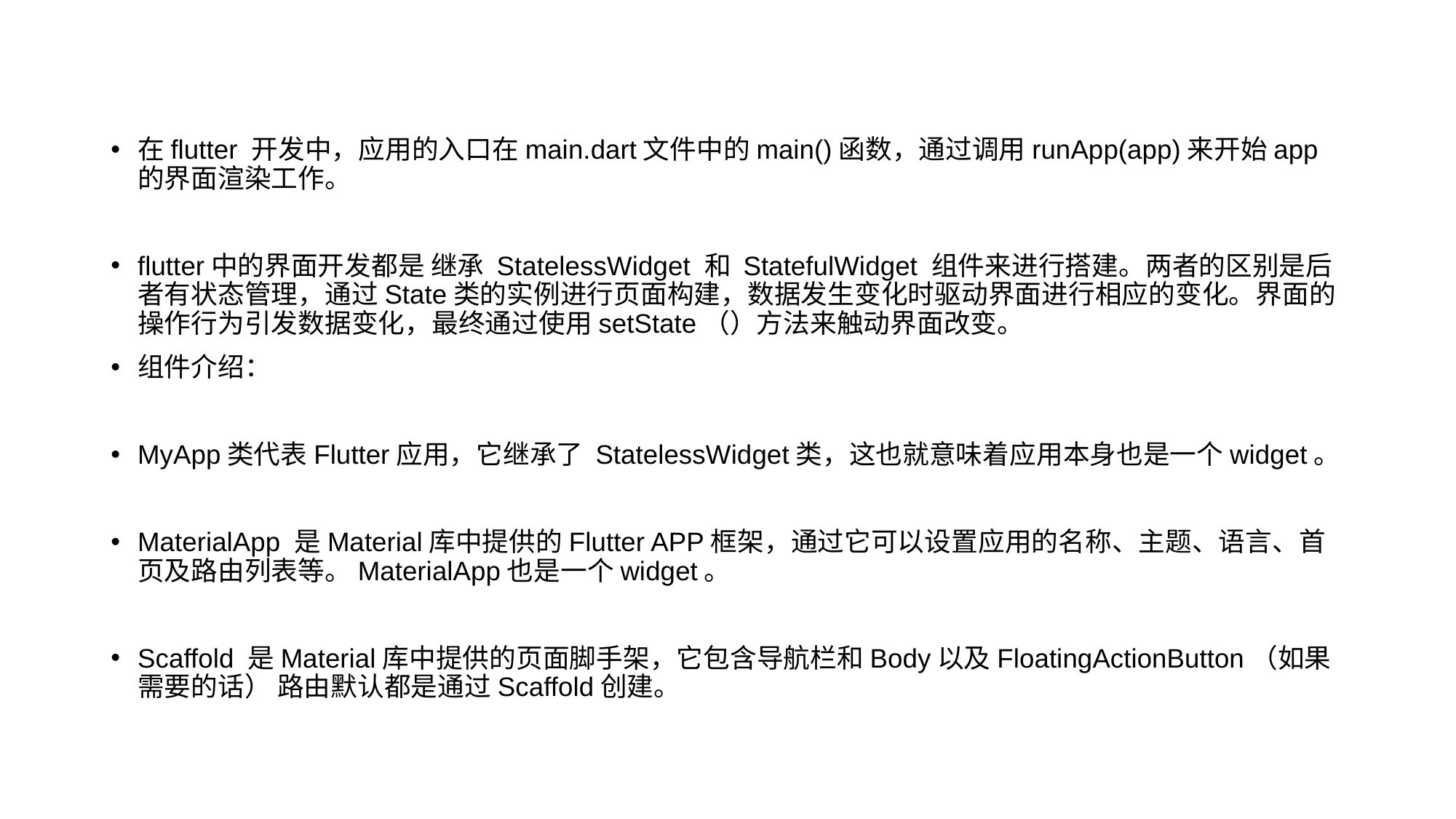

在flutter 开发中，应用的入口在main.dart文件中的main()函数，通过调用runApp(app)来开始app的界面渲染工作。

flutter中的界面开发都是 继承 StatelessWidget 和 StatefulWidget 组件来进行搭建。两者的区别是后者有状态管理，通过State类的实例进行页面构建，数据发生变化时驱动界面进行相应的变化。界面的操作行为引发数据变化，最终通过使用setState（）方法来触动界面改变。
组件介绍：

MyApp类代表Flutter应用，它继承了 StatelessWidget类，这也就意味着应用本身也是一个widget。

MaterialApp 是Material库中提供的Flutter APP框架，通过它可以设置应用的名称、主题、语言、首页及路由列表等。MaterialApp也是一个widget。

Scaffold 是Material库中提供的页面脚手架，它包含导航栏和Body以及FloatingActionButton（如果需要的话） 路由默认都是通过Scaffold创建。